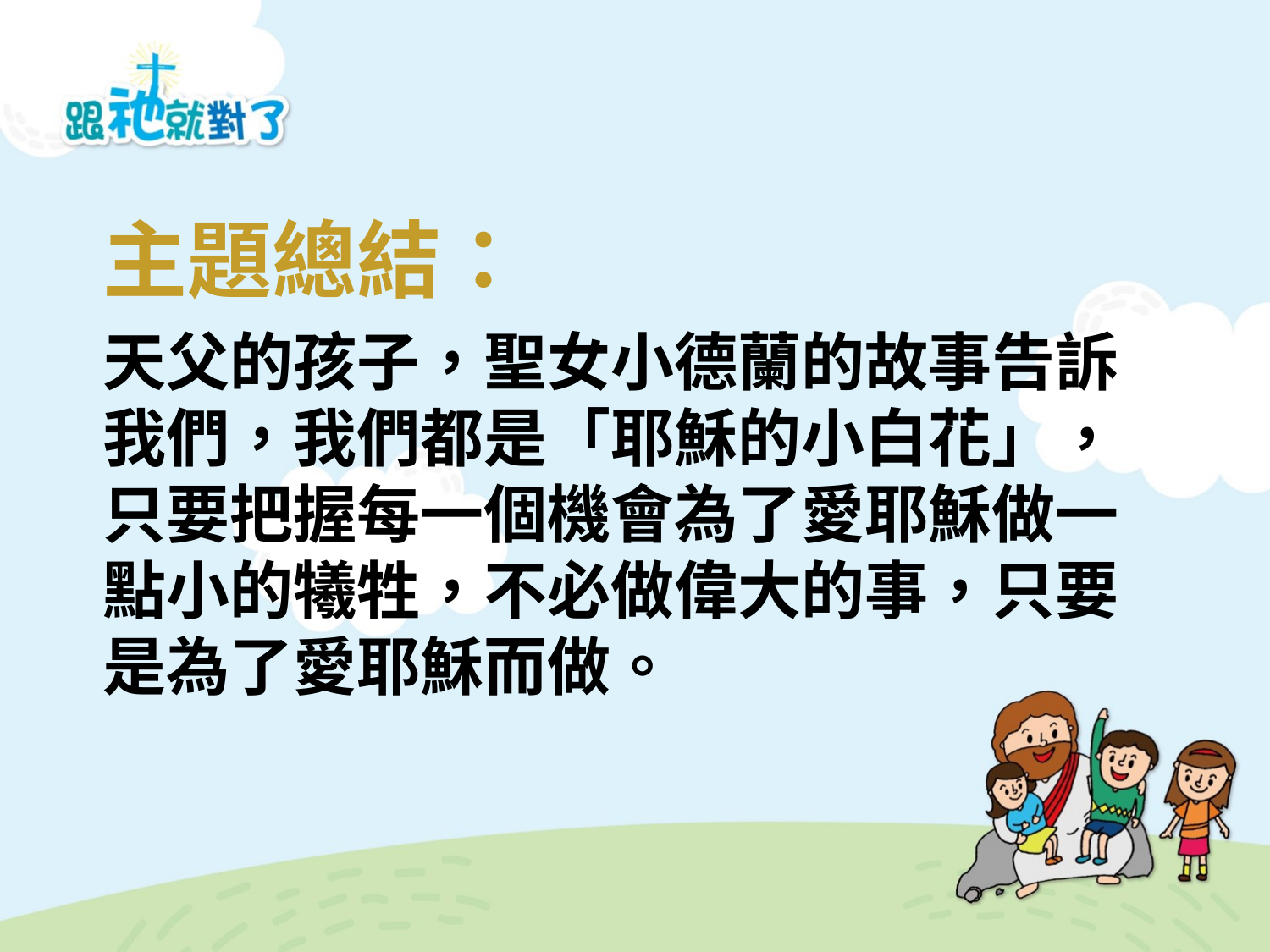

主題總結：
天父的孩子，聖女小德蘭的故事告訴我們，我們都是「耶穌的小白花」，只要把握每一個機會為了愛耶穌做一點小的犧牲，不必做偉大的事，只要是為了愛耶穌而做。